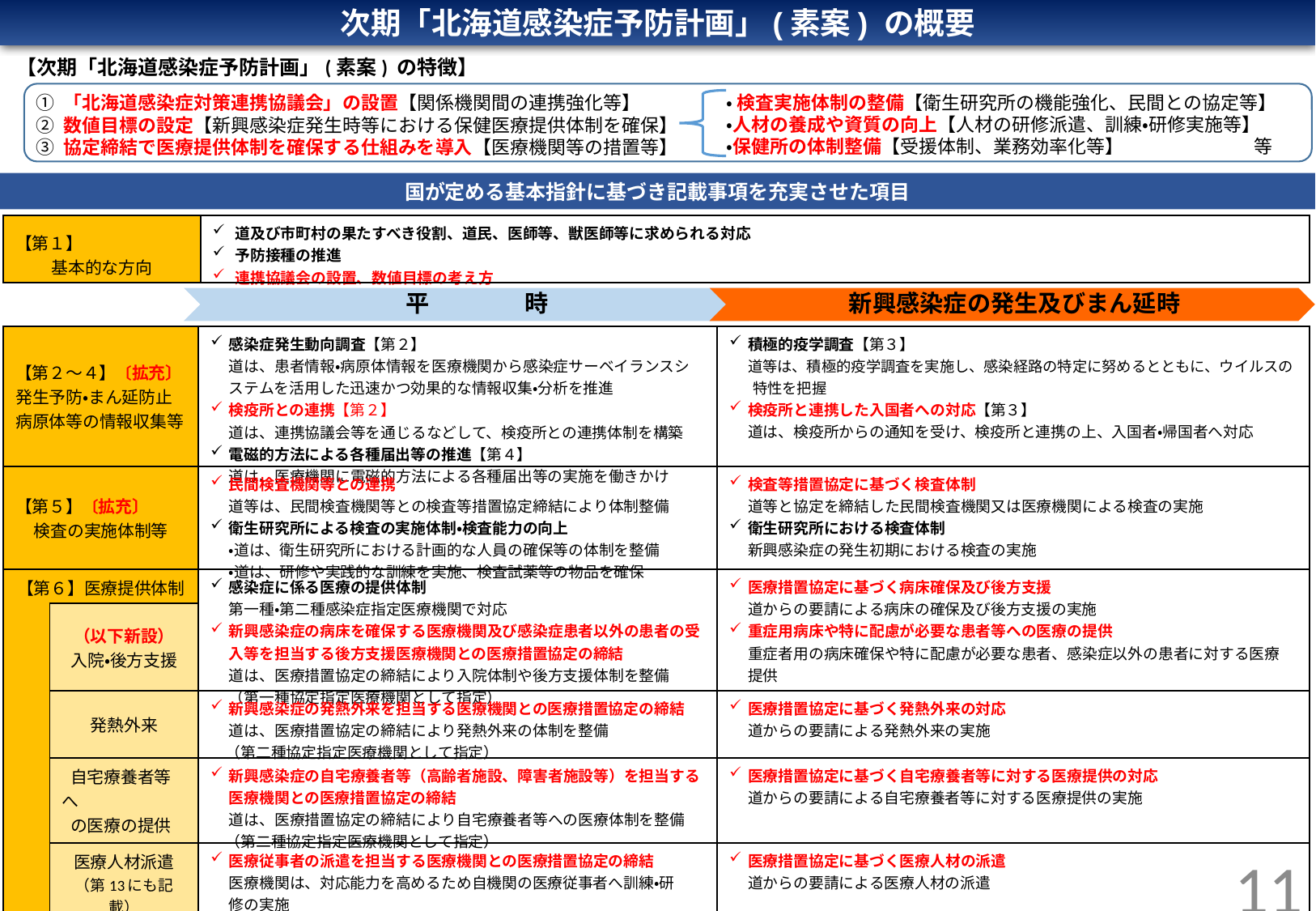

次期「北海道感染症予防計画」(素案) の概要
【次期「北海道感染症予防計画」(素案) の特徴】

・ 検査実施体制の整備【衛生研究所の機能強化、民間との協定等】
・人材の養成や資質の向上【人材の研修派遣、訓練・研修実施等】
・保健所の体制整備【受援体制、業務効率化等】　　　　　　　等
① 「北海道感染症対策連携協議会」の設置【関係機関間の連携強化等】
② 数値目標の設定【新興感染症発生時等における保健医療提供体制を確保】
③ 協定締結で医療提供体制を確保する仕組みを導入【医療機関等の措置等】

国が定める基本指針に基づき記載事項を充実させた項目
| 【第１】 基本的な方向 | 道及び市町村の果たすべき役割、道民、医師等、獣医師等に求められる対応 予防接種の推進 連携協議会の設置、数値目標の考え方 |
| --- | --- |
平　　　　時
新興感染症の発生及びまん延時
| 【第２～４】〔拡充〕 発生予防・まん延防止 病原体等の情報収集等 |  | 感染症発生動向調査【第２】 　 道は、患者情報・病原体情報を医療機関から感染症サーベイランスシ 　 ステムを活用した迅速かつ効果的な情報収集・分析を推進 検疫所との連携【第２】 　 道は、連携協議会等を通じるなどして、検疫所との連携体制を構築 電磁的方法による各種届出等の推進【第４】 　 道は、医療機関に電磁的方法による各種届出等の実施を働きかけ | 積極的疫学調査【第３】 　 道等は、積極的疫学調査を実施し、感染経路の特定に努めるとともに、ウイルスの 特性を把握 検疫所と連携した入国者への対応【第３】 　 道は、検疫所からの通知を受け、検疫所と連携の上、入国者・帰国者へ対応 |
| --- | --- | --- | --- |
| 【第５】〔拡充〕 検査の実施体制等 |  | 民間検査機関等との連携 　 道等は、民間検査機関等との検査等措置協定締結により体制整備 衛生研究所による検査の実施体制・検査能力の向上 　 ・道は、衛生研究所における計画的な人員の確保等の体制を整備 　 ・道は、研修や実践的な訓練を実施、検査試薬等の物品を確保 | 検査等措置協定に基づく検査体制 　 道等と協定を締結した民間検査機関又は医療機関による検査の実施 衛生研究所における検査体制 　 新興感染症の発生初期における検査の実施 |
| 【第６】医療提供体制 |  | 感染症に係る医療の提供体制 　 第一種・第二種感染症指定医療機関で対応 新興感染症の病床を確保する医療機関及び感染症患者以外の患者の受入等を担当する後方支援医療機関との医療措置協定の締結 　 道は、医療措置協定の締結により入院体制や後方支援体制を整備 　 （第一種協定指定医療機関として指定） | 医療措置協定に基づく病床確保及び後方支援 　 道からの要請による病床の確保及び後方支援の実施 重症用病床や特に配慮が必要な患者等への医療の提供 　 重症者用の病床確保や特に配慮が必要な患者、感染症以外の患者に対する医療 　 提供 |
|  | （以下新設） 入院・後方支援 |  |  |
|  | 発熱外来 | 新興感染症の発熱外来を担当する医療機関との医療措置協定の締結 　 道は、医療措置協定の締結により発熱外来の体制を整備 　（第二種協定指定医療機関として指定） | 医療措置協定に基づく発熱外来の対応 　 道からの要請による発熱外来の実施 |
|  | 自宅療養者等へ の医療の提供 | 新興感染症の自宅療養者等（高齢者施設、障害者施設等）を担当する医療機関との医療措置協定の締結 　 道は、医療措置協定の締結により自宅療養者等への医療体制を整備 　（第二種協定指定医療機関として指定） | 医療措置協定に基づく自宅療養者等に対する医療提供の対応 　 道からの要請による自宅療養者等に対する医療提供の実施 |
|  | 医療人材派遣 （第13にも記載） | 医療従事者の派遣を担当する医療機関との医療措置協定の締結 　 医療機関は、対応能力を高めるため自機関の医療従事者へ訓練・研 　 修の実施 | 医療措置協定に基づく医療人材の派遣 　 道からの要請による医療人材の派遣 |
11